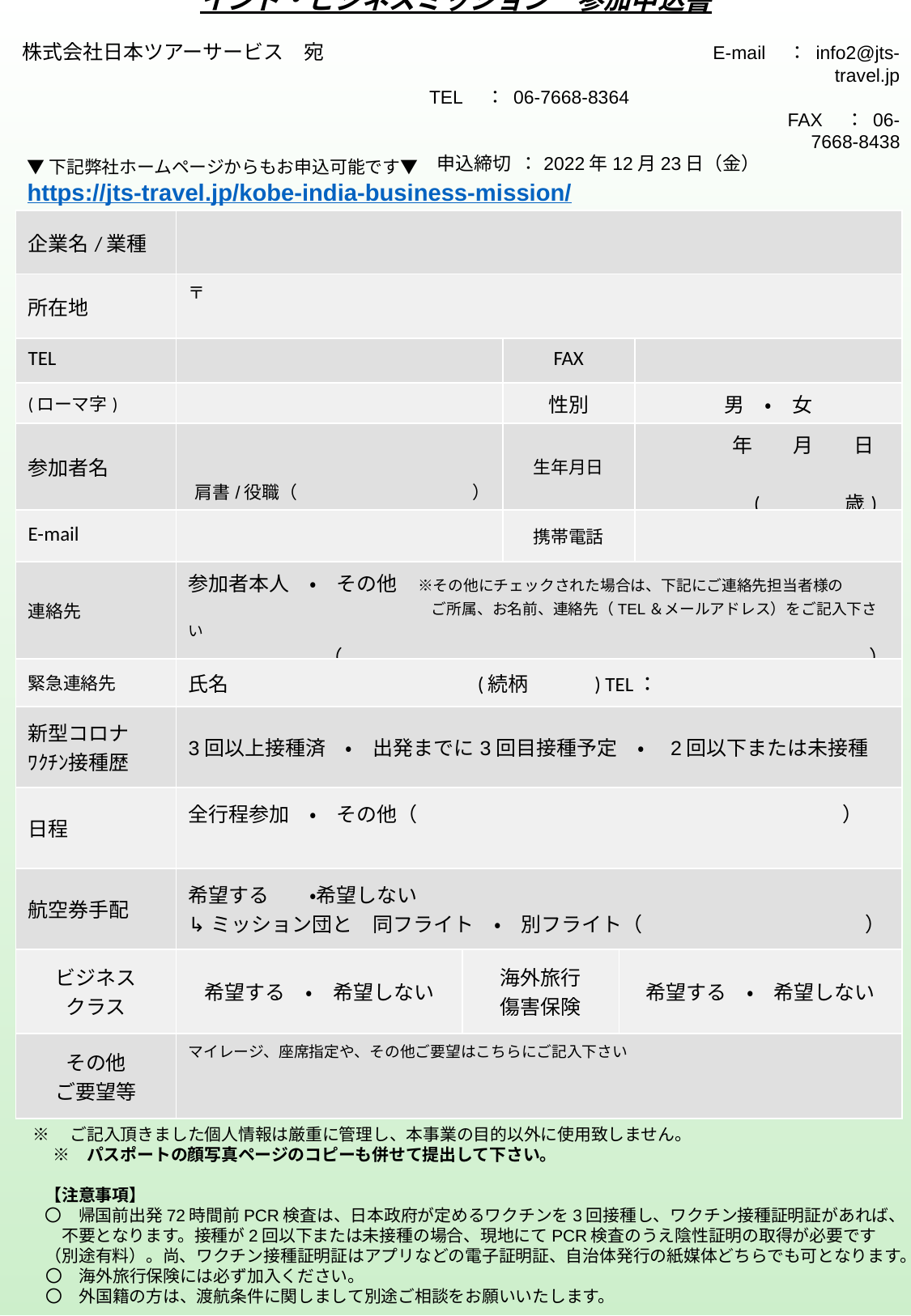

インド・ビジネスミッション　参加申込書

株式会社日本ツアーサービス　宛			　　    　E-mail　： info2@jts-travel.jp
                                                                         	     　TEL　： 06-7668-8364 　                                                                        　　　　  				     　FAX　： 06-7668-8438
                             　　　　                          　　　　　　申込締切  ：2022年12月23日（金）
▼下記弊社ホームページからもお申込可能です▼
https://jts-travel.jp/kobe-india-business-mission/
| 企業名/業種 |  |  |  |  |  |
| --- | --- | --- | --- | --- | --- |
| 所在地 | 〒 |  |  |  |  |
| TEL |  |  | FAX |  |  |
| (ローマ字) |  |  | 性別 |  | 男　・　女 |
| 参加者名 | 肩書/役職（　　　　　　　　　　） |  | 生年月日 |  | 年　　月　　日 　　　　 　　　　　(　　　　歳) |
| E-mail |  |  | 携帯電話 |  |  |
| 連絡先 | 参加者本人　・　その他　※その他にチェックされた場合は、下記にご連絡先担当者様の 　　　　　　　　　　　　　　　　ご所属、お名前、連絡先（TEL＆メールアドレス）をご記入下さい （　　　　　　　　　　　　　　　　　　　　　　　　　　） |  |  |  |  |
| 緊急連絡先 | 氏名　　　　　　　　　　　　(続柄　　　) TEL： |  |  |  |  |
| 新型コロナ ﾜｸﾁﾝ接種歴 | 3回以上接種済　・　出発までに3回目接種予定　・　2回以下または未接種 |  |  |  |  |
| 日程 | 全行程参加　・　その他（　　　　　　　　　　　　　　　　　　　　　） |  |  |  |  |
| 航空券手配 | 希望する　　・希望しない ↳ミッション団と　同フライト　・　別フライト（　　　　　　　　　　　） |  |  |  |  |
| ビジネス クラス | 希望する　・　希望しない | 海外旅行 傷害保険 |  | 希望する　・　希望しない |  |
| その他 ご要望等 | マイレージ、座席指定や、その他ご要望はこちらにご記入下さい |  |  |  |  |
 ※　ご記入頂きました個人情報は厳重に管理し、本事業の目的以外に使用致しません。
　  ※　パスポートの顔写真ページのコピーも併せて提出して下さい。

　【注意事項】
　〇　帰国前出発72時間前PCR検査は、日本政府が定めるワクチンを3回接種し、ワクチン接種証明証があれば、
　　不要となります。接種が2回以下または未接種の場合、現地にてPCR検査のうえ陰性証明の取得が必要です（別途有料）。尚、ワクチン接種証明証はアプリなどの電子証明証、自治体発行の紙媒体どちらでも可となります。
　　〇　海外旅行保険には必ず加入ください。
　　〇　外国籍の方は、渡航条件に関しまして別途ご相談をお願いいたします。